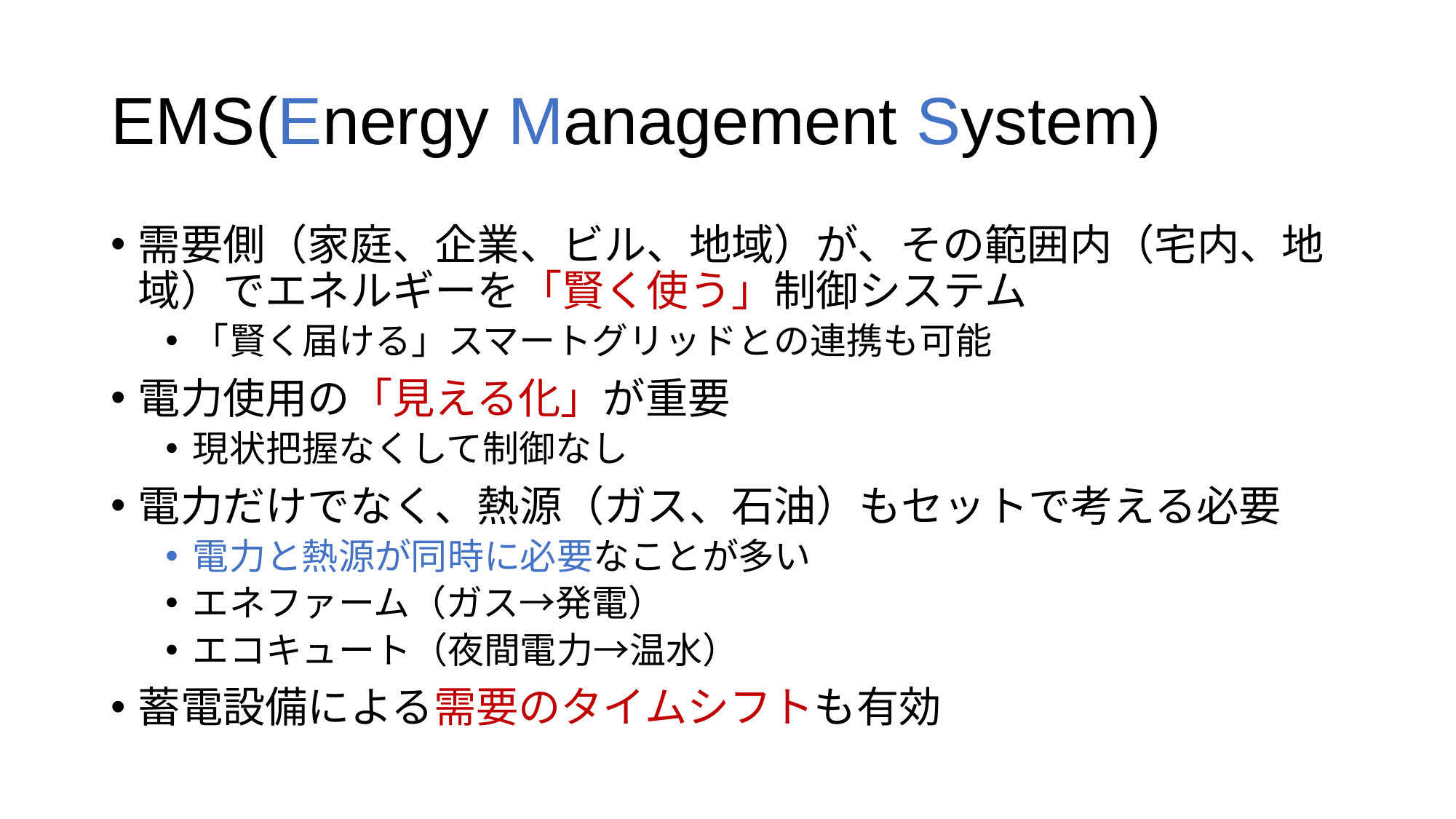

# EMS(Energy Management System)
需要側（家庭、企業、ビル、地域）が、その範囲内（宅内、地域）でエネルギーを「賢く使う」制御システム
「賢く届ける」スマートグリッドとの連携も可能
電力使用の「見える化」が重要
現状把握なくして制御なし
電力だけでなく、熱源（ガス、石油）もセットで考える必要
電力と熱源が同時に必要なことが多い
エネファーム（ガス→発電）
エコキュート（夜間電力→温水）
蓄電設備による需要のタイムシフトも有効